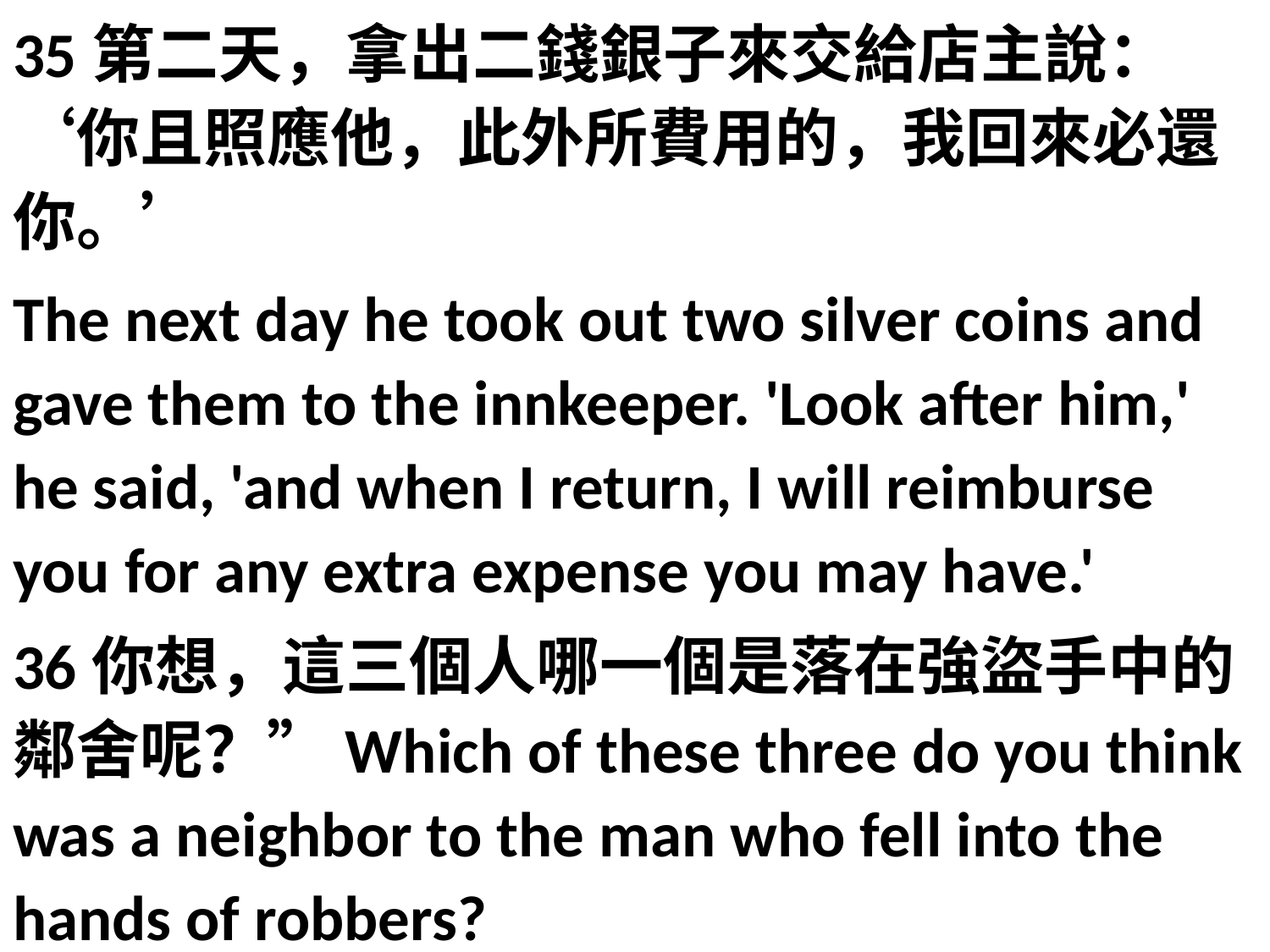

35第二天，拿出二錢銀子來交給店主說：‘你且照應他，此外所費用的，我回來必還你。’
The next day he took out two silver coins and gave them to the innkeeper. 'Look after him,' he said, 'and when I return, I will reimburse you for any extra expense you may have.'
36你想，這三個人哪一個是落在強盜手中的鄰舍呢？”Which of these three do you think was a neighbor to the man who fell into the hands of robbers?